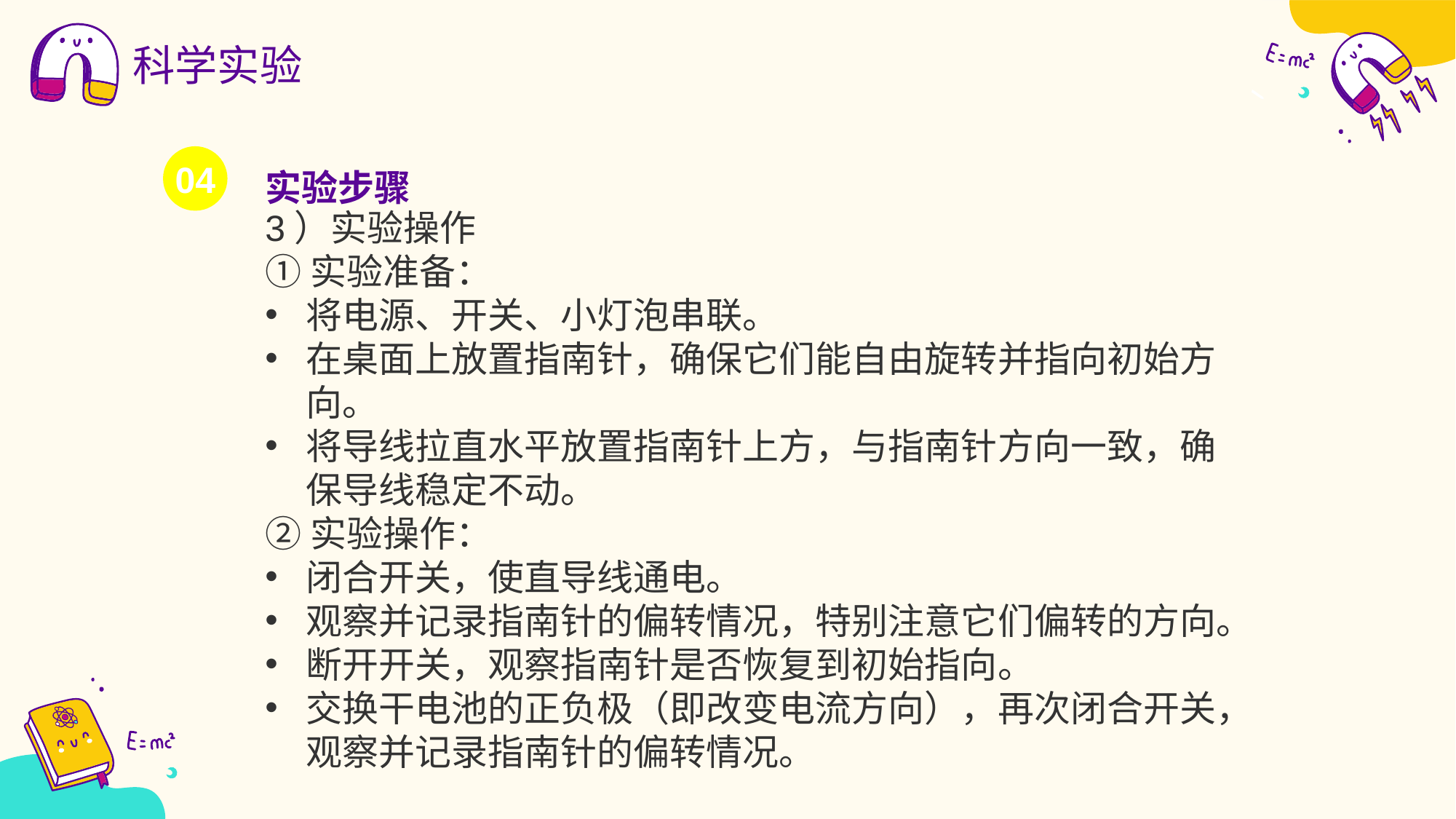

科学实验
实验步骤
04
3）实验操作
①实验准备‌：
将电源、开关、小灯泡串联。
在桌面上放置指南针，确保它们能自由旋转并指向初始方向。
将导线拉直水平放置指南针上方，与指南针方向一致，确保导线稳定不动。
‌②实验操作‌：
闭合开关，使直导线通电。
观察并记录指南针的偏转情况，特别注意它们偏转的方向。
断开开关，观察指南针是否恢复到初始指向。
交换干电池的正负极（即改变电流方向），再次闭合开关，观察并记录指南针的偏转情况。